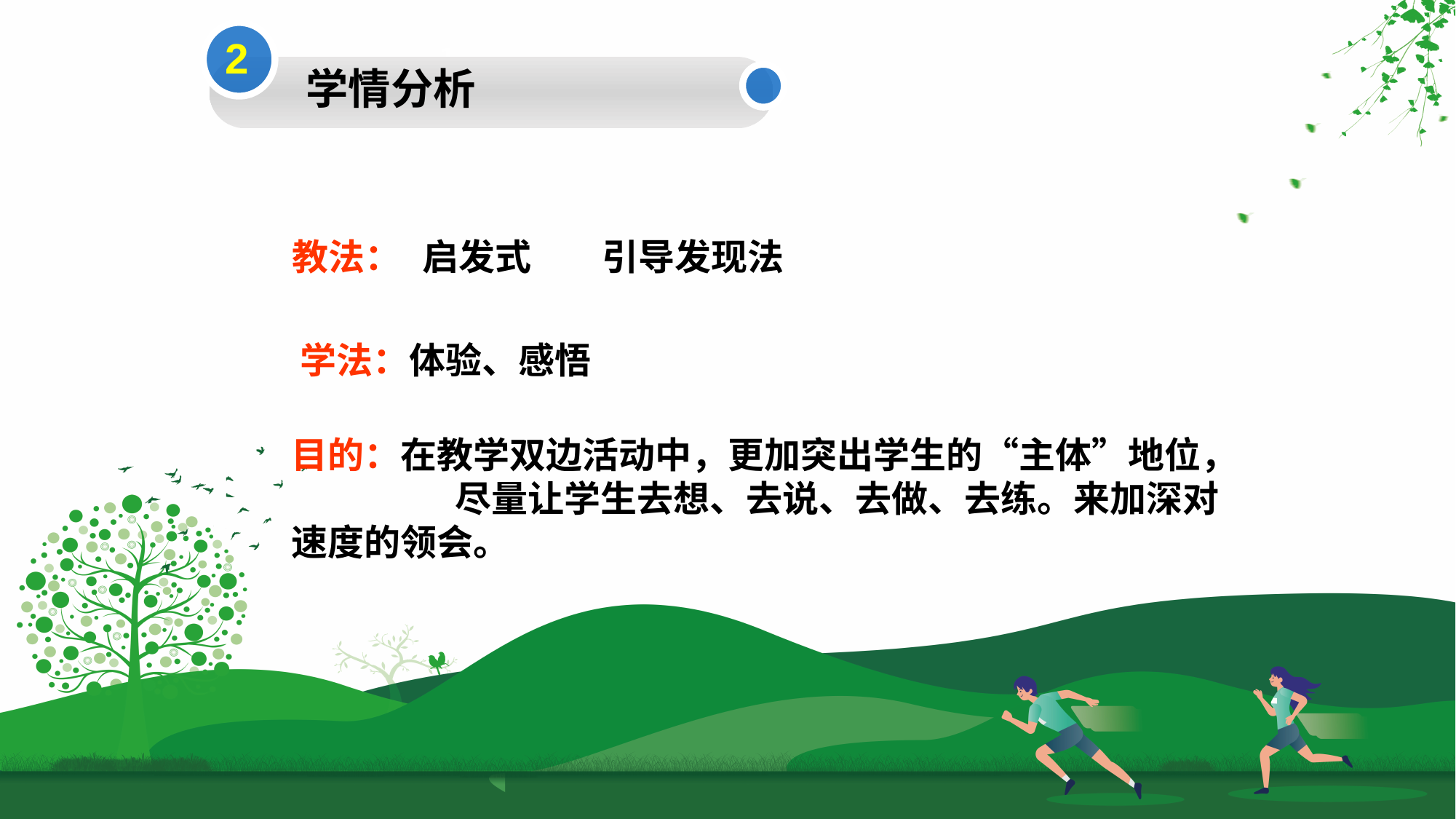

学情分析

2
1
启发式
引导发现法
教法：
学法：体验、感悟
目的：在教学双边活动中，更加突出学生的“主体”地位，                    尽量让学生去想、去说、去做、去练。来加深对速度的领会。